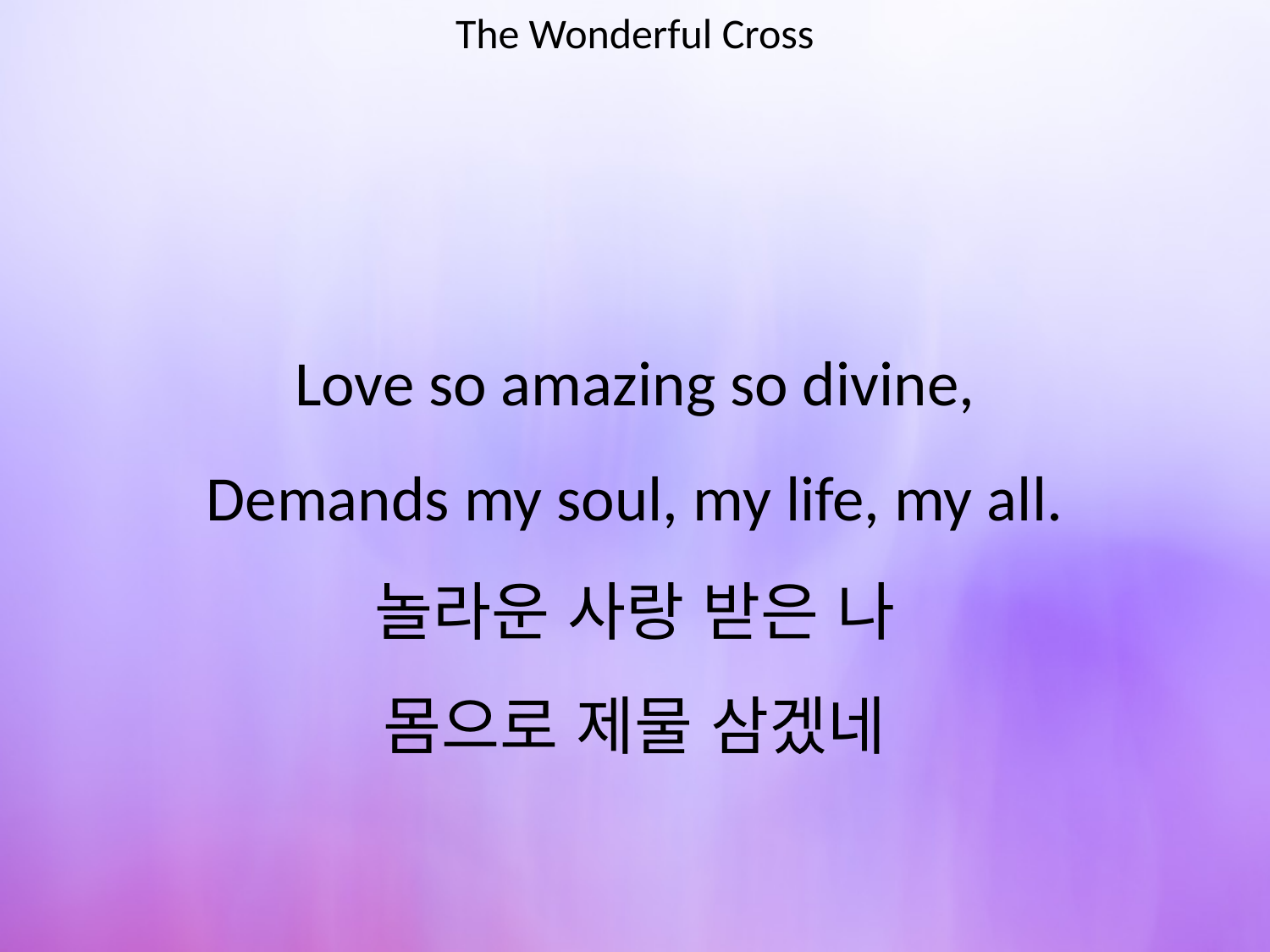

The Wonderful Cross
#
Love so amazing so divine,
Demands my soul, my life, my all.
놀라운 사랑 받은 나
몸으로 제물 삼겠네